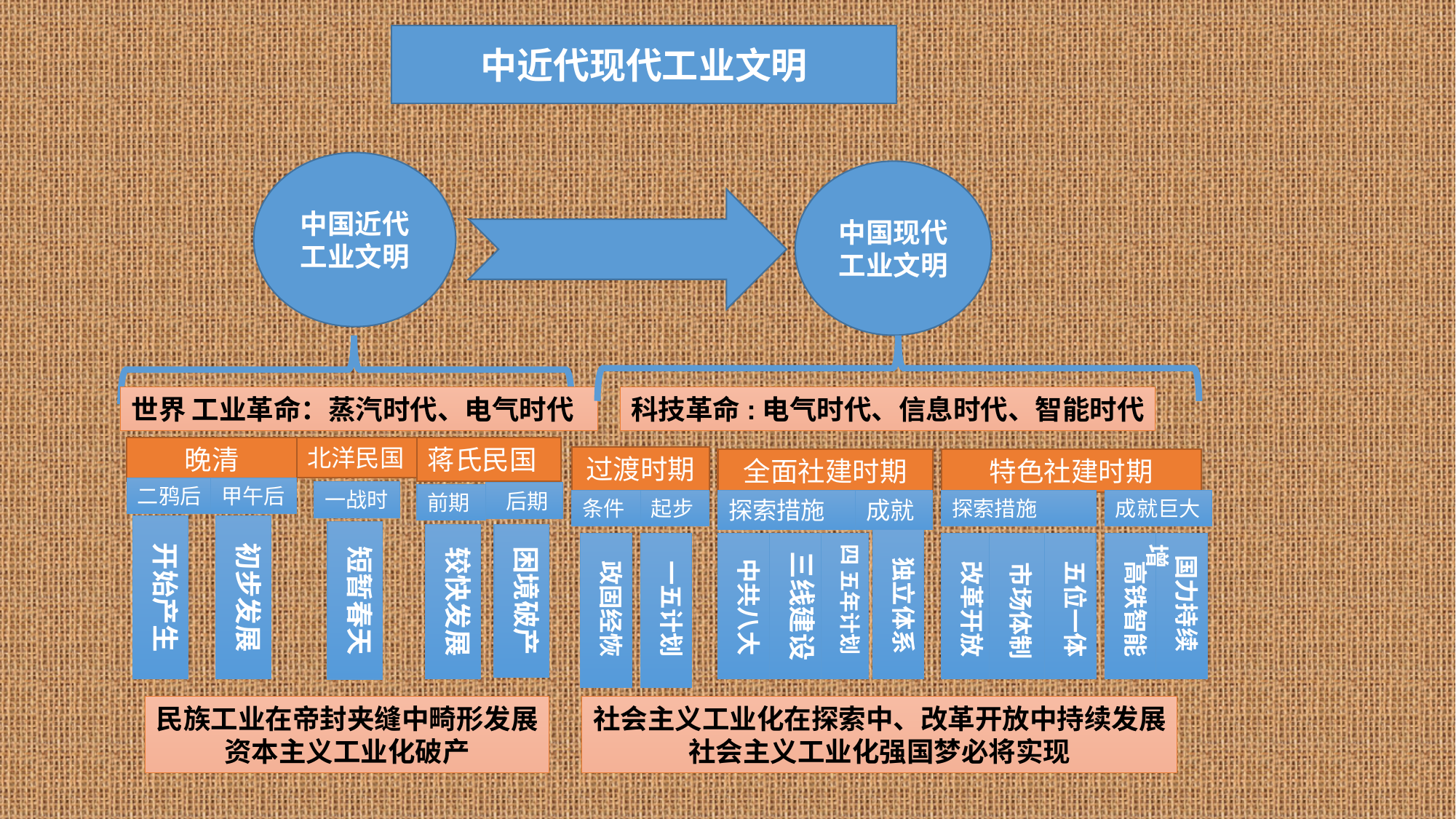

中近代现代工业文明

中国近代工业文明
世界 工业革命：蒸汽时代、电气时代
晚清
北洋民国
蒋氏民国
二鸦后
甲午后
一战时
 后期
前期
开始产生
初步发展
短暂春天
较快发展
困境破产
民族工业在帝封夹缝中畸形发展
资本主义工业化破产

中国现代工业文明
科技革命:电气时代、信息时代、智能时代
过渡时期
全面社建时期
特色社建时期
条件
起步
探索措施
成就
探索措施
成就巨大
   独立体系
  政固经恢
  一五计划
  中共八大
三线建设
四 五年计划
  改革开放
  市场体制
  五位一体
  高铁智能
 国力持续增
社会主义工业化在探索中、改革开放中持续发展
社会主义工业化强国梦必将实现